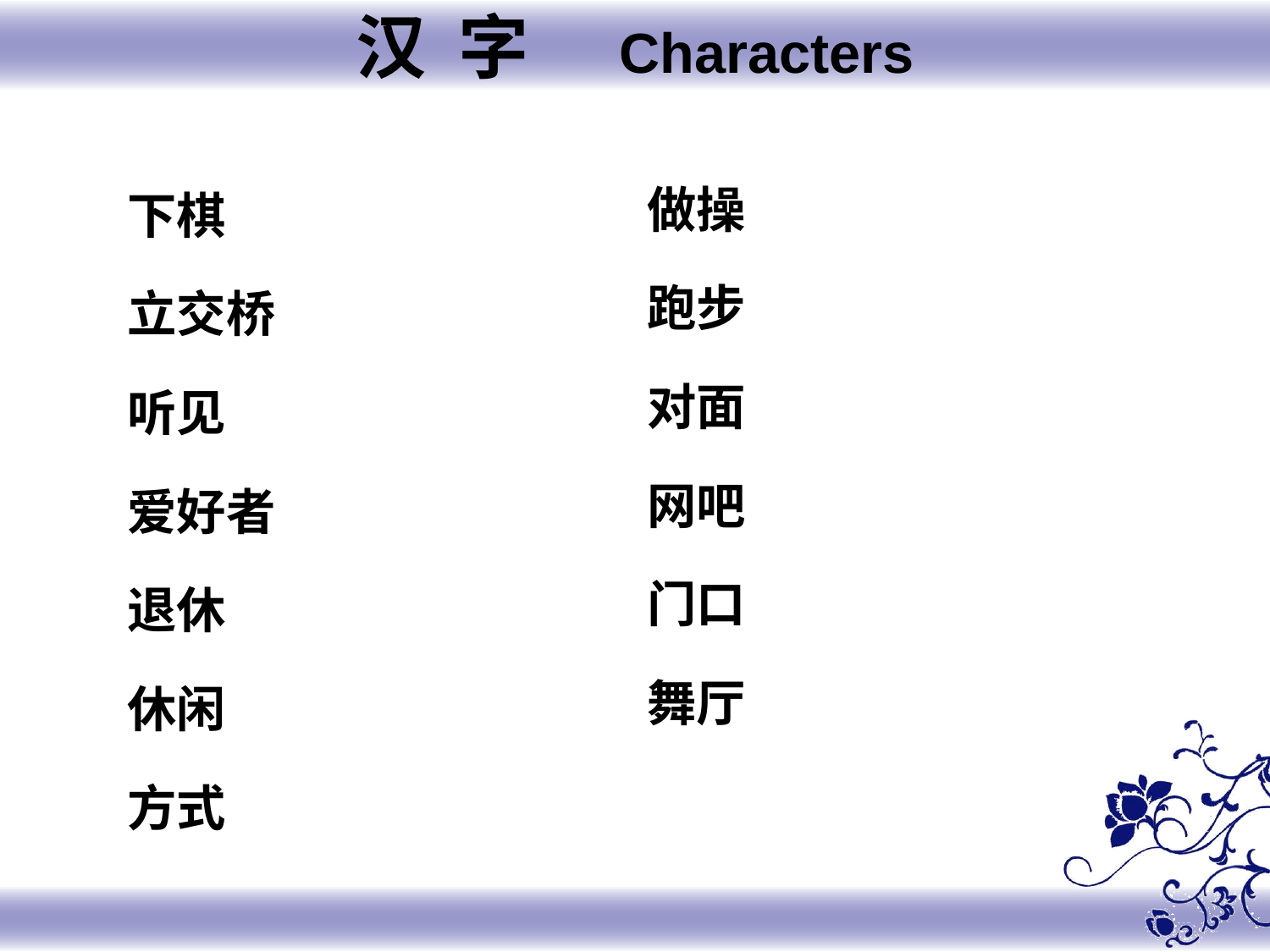

汉  字     Characters
做操
跑步
对面
网吧
门口
舞厅
下棋
立交桥
听见
爱好者
退休
休闲
方式